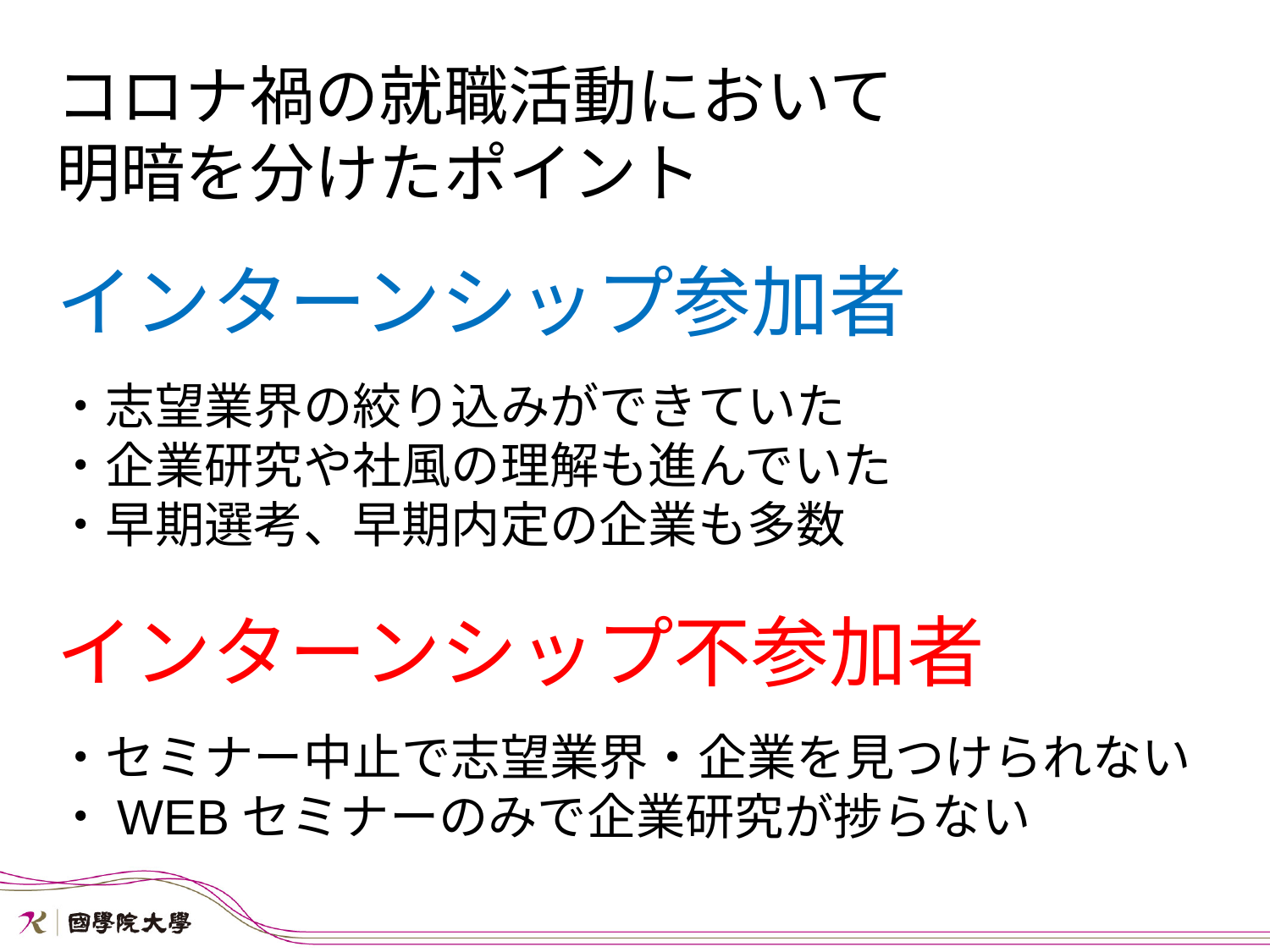

コロナ禍の就職活動において
明暗を分けたポイント
インターンシップ参加者
・志望業界の絞り込みができていた
・企業研究や社風の理解も進んでいた
・早期選考、早期内定の企業も多数

インターンシップ不参加者
・セミナー中止で志望業界・企業を見つけられない
・WEBセミナーのみで企業研究が捗らない